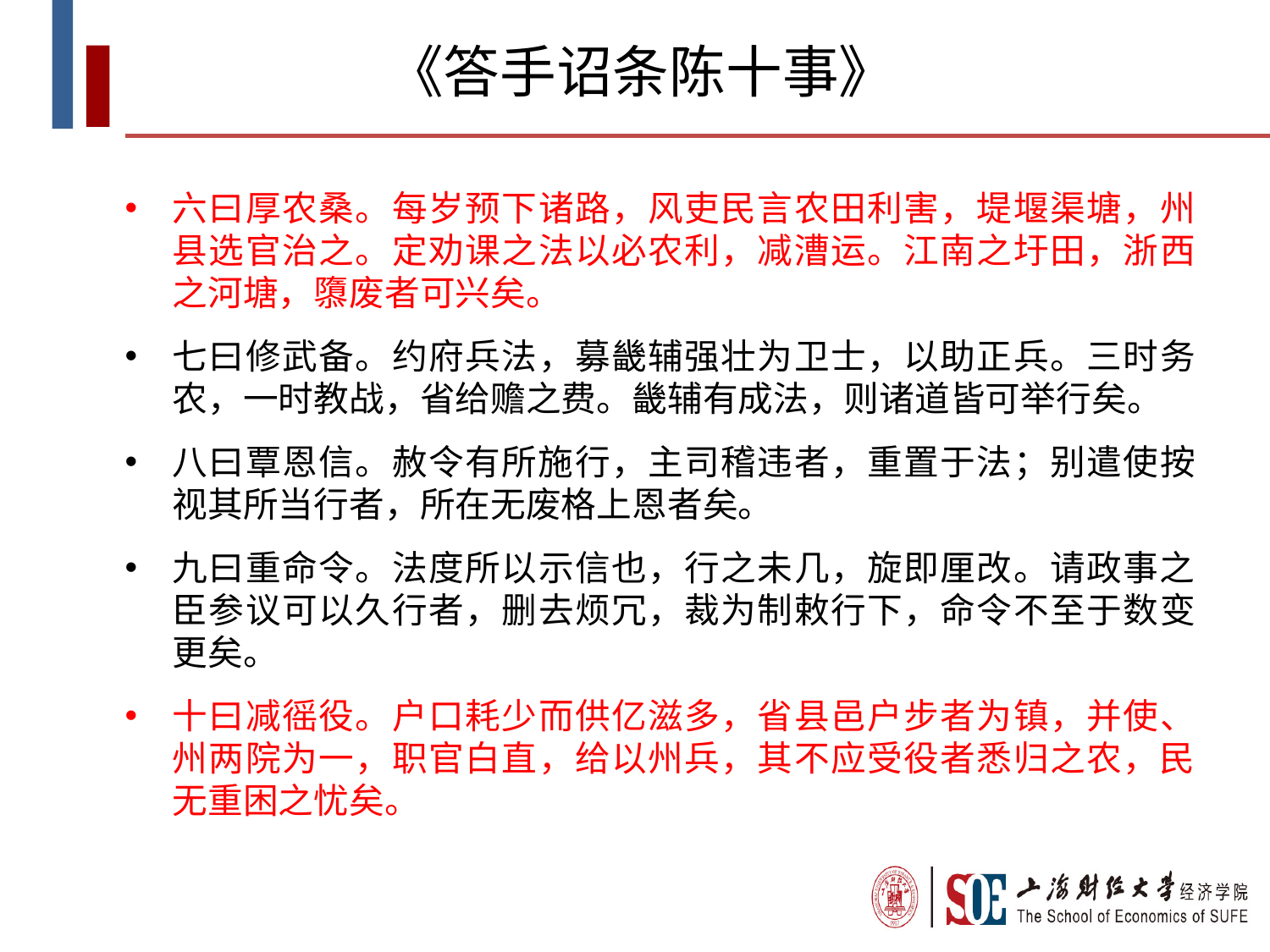

《答手诏条陈十事》
六曰厚农桑。每岁预下诸路，风吏民言农田利害，堤堰渠塘，州县选官治之。定劝课之法以必农利，减漕运。江南之圩田，浙西之河塘，隳废者可兴矣。
七曰修武备。约府兵法，募畿辅强壮为卫士，以助正兵。三时务农，一时教战，省给赡之费。畿辅有成法，则诸道皆可举行矣。
八曰覃恩信。赦令有所施行，主司稽违者，重置于法；别遣使按视其所当行者，所在无废格上恩者矣。
九曰重命令。法度所以示信也，行之未几，旋即厘改。请政事之臣参议可以久行者，删去烦冗，裁为制敕行下，命令不至于数变更矣。
十曰减徭役。户口耗少而供亿滋多，省县邑户步者为镇，并使、州两院为一，职官白直，给以州兵，其不应受役者悉归之农，民无重困之忧矣。